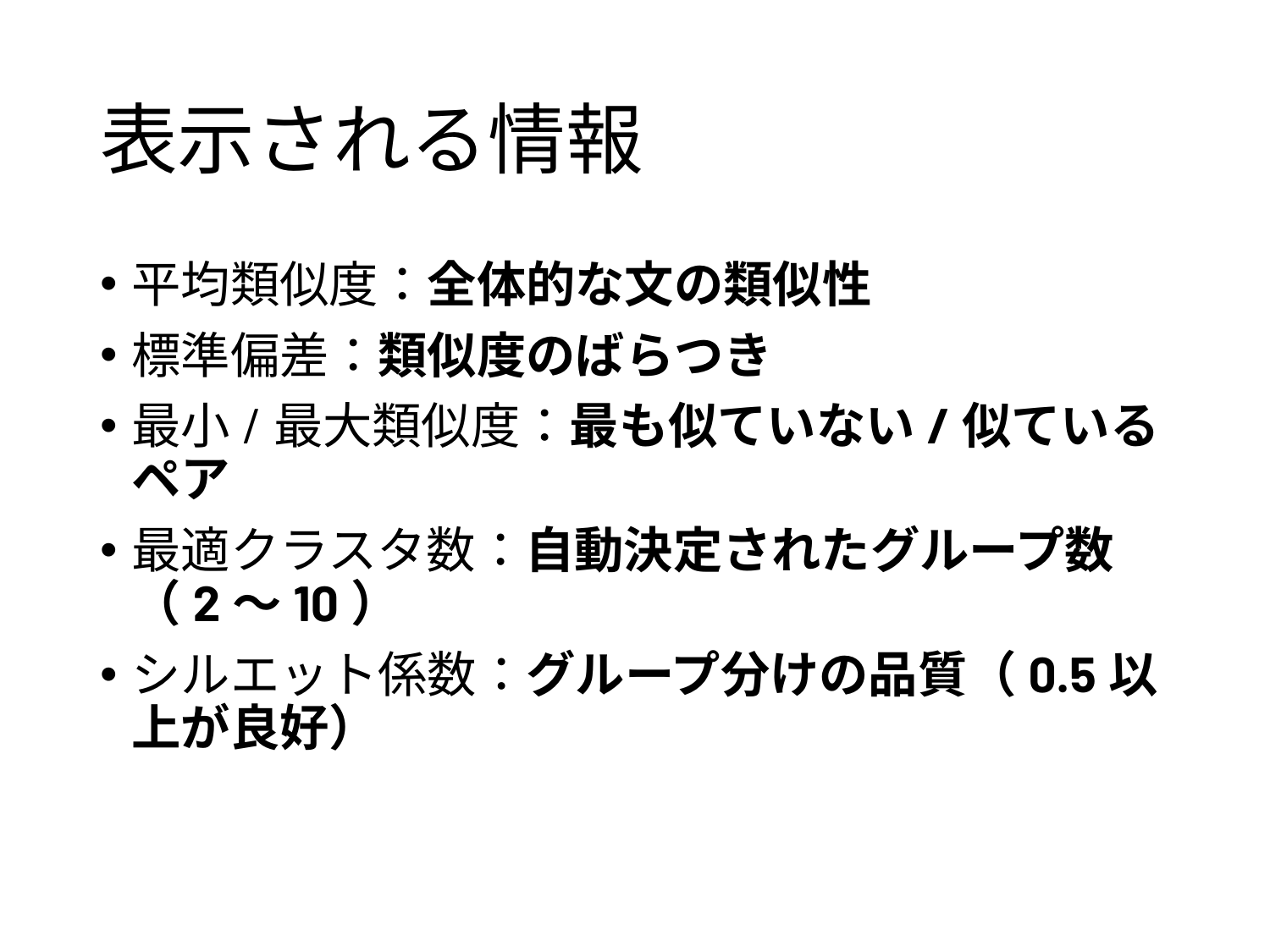

# 表示される情報
平均類似度：全体的な文の類似性
標準偏差：類似度のばらつき
最小/最大類似度：最も似ていない/似ているペア
最適クラスタ数：自動決定されたグループ数（2〜10）
シルエット係数：グループ分けの品質（0.5以上が良好）